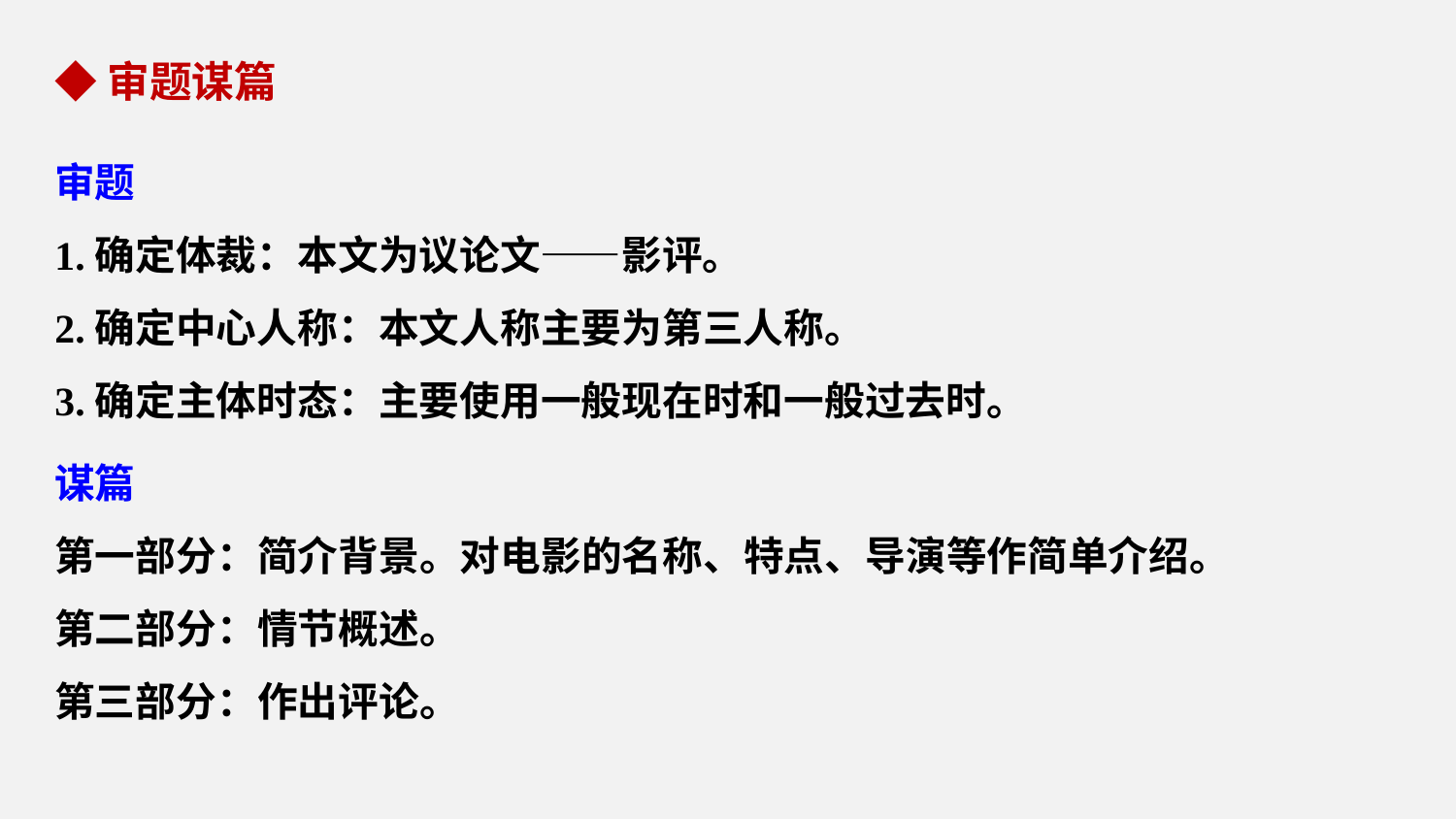

◆审题谋篇
审题
1.确定体裁：本文为议论文——影评。
2.确定中心人称：本文人称主要为第三人称。
3.确定主体时态：主要使用一般现在时和一般过去时。
谋篇
第一部分：简介背景。对电影的名称、特点、导演等作简单介绍。
第二部分：情节概述。
第三部分：作出评论。